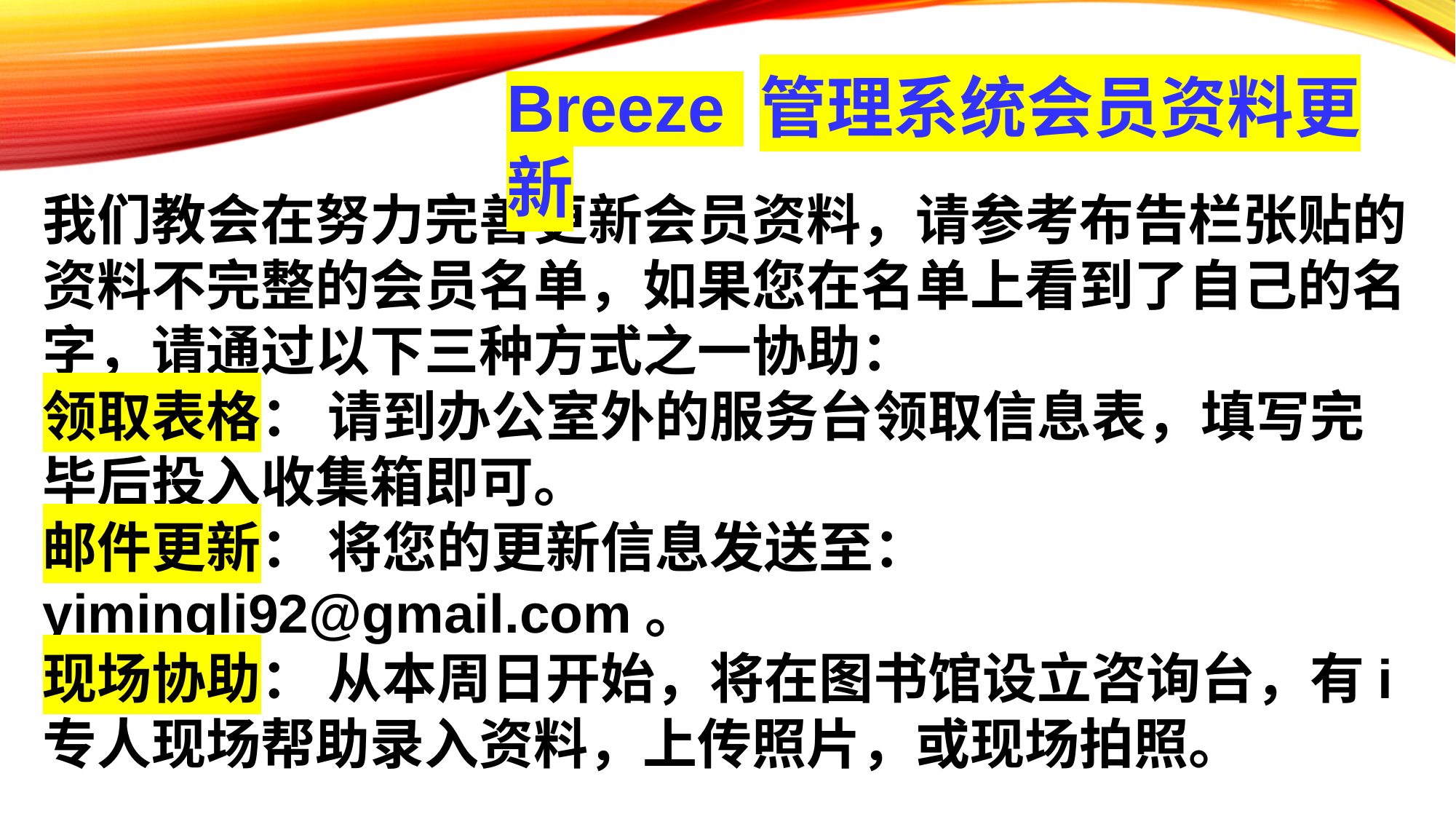

Breeze 管理系统会员资料更新
我们教会在努力完善更新会员资料，请参考布告栏张贴的资料不完整的会员名单，如果您在名单上看到了自己的名字，请通过以下三种方式之一协助：
领取表格： 请到办公室外的服务台领取信息表，填写完毕后投入收集箱即可。
邮件更新： 将您的更新信息发送至：yimingli92@gmail.com。
现场协助： 从本周日开始，将在图书馆设立咨询台，有i专人现场帮助录入资料，上传照片，或现场拍照。